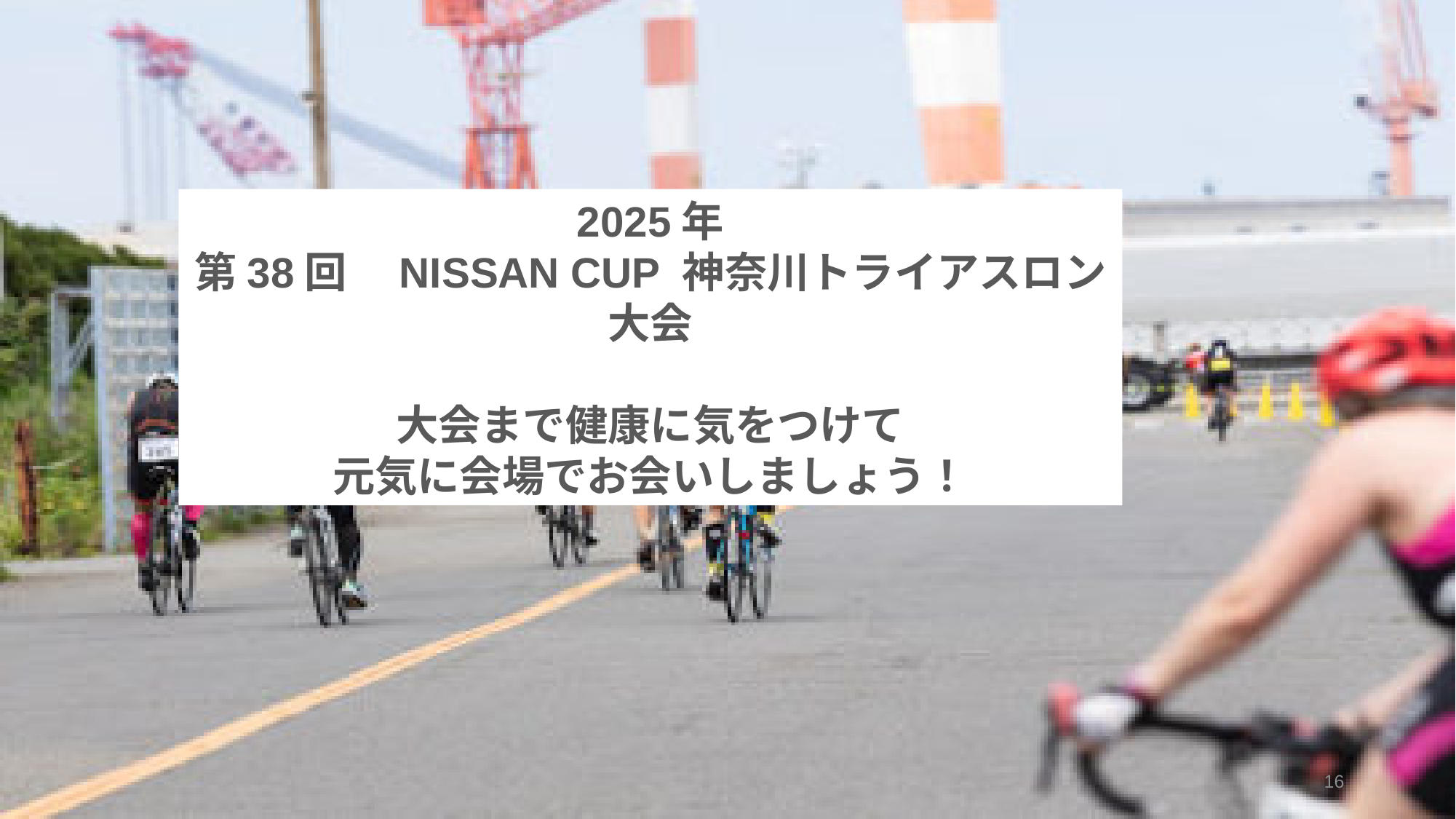

2025年
第38回　NISSAN CUP 神奈川トライアスロン大会

大会まで健康に気をつけて
元気に会場でお会いしましょう！
16